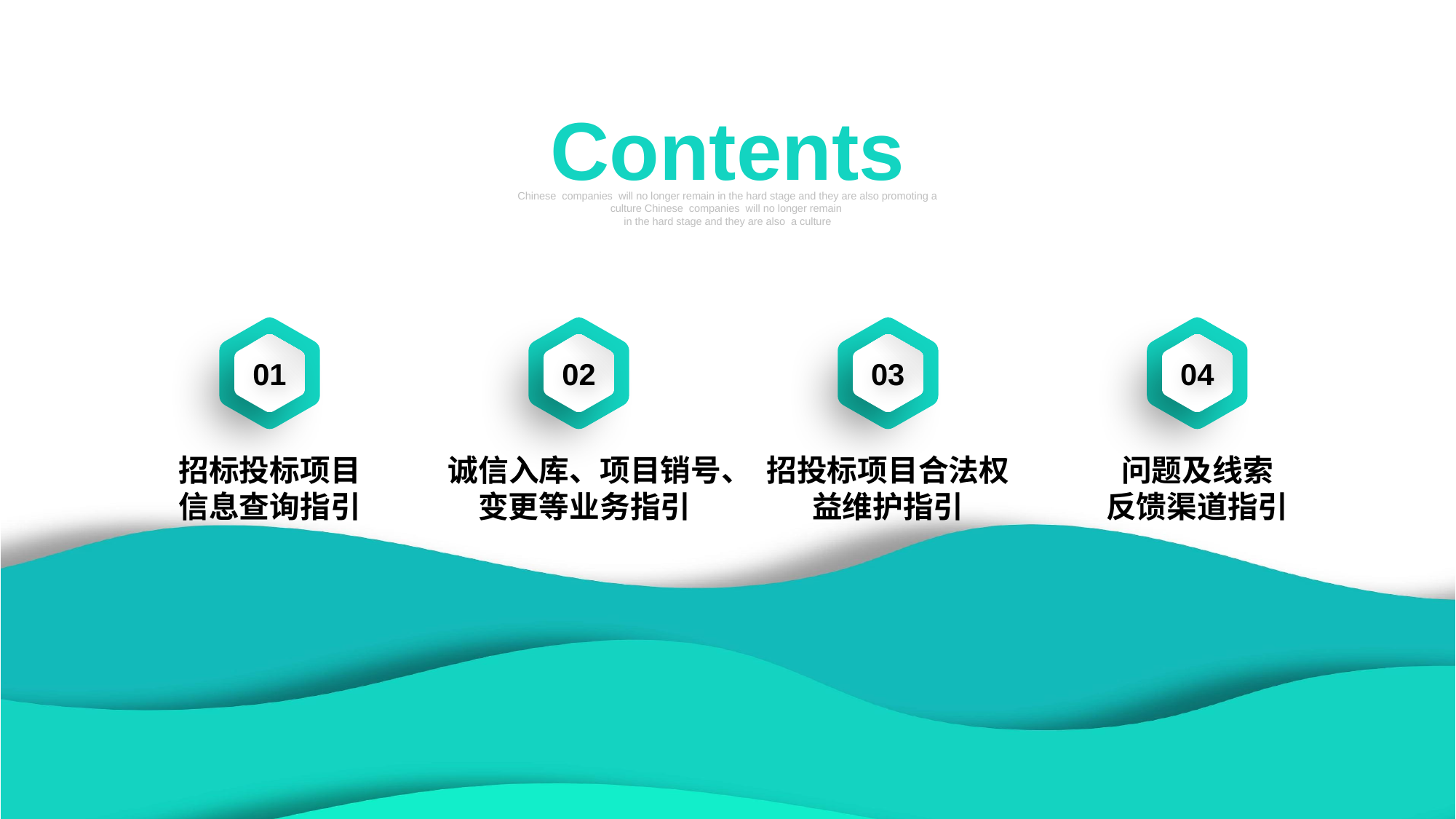

行业PPT模板http://www.1ppt.com/hangye/
Contents
Chinese  companies  will no longer remain in the hard stage and they are also promoting a culture Chinese  companies  will no longer remain
in the hard stage and they are also  a culture

01

02

03

04
招标投标项目
信息查询指引
招投标项目合法权益维护指引
问题及线索
反馈渠道指引
诚信入库、项目销号、变更等业务指引